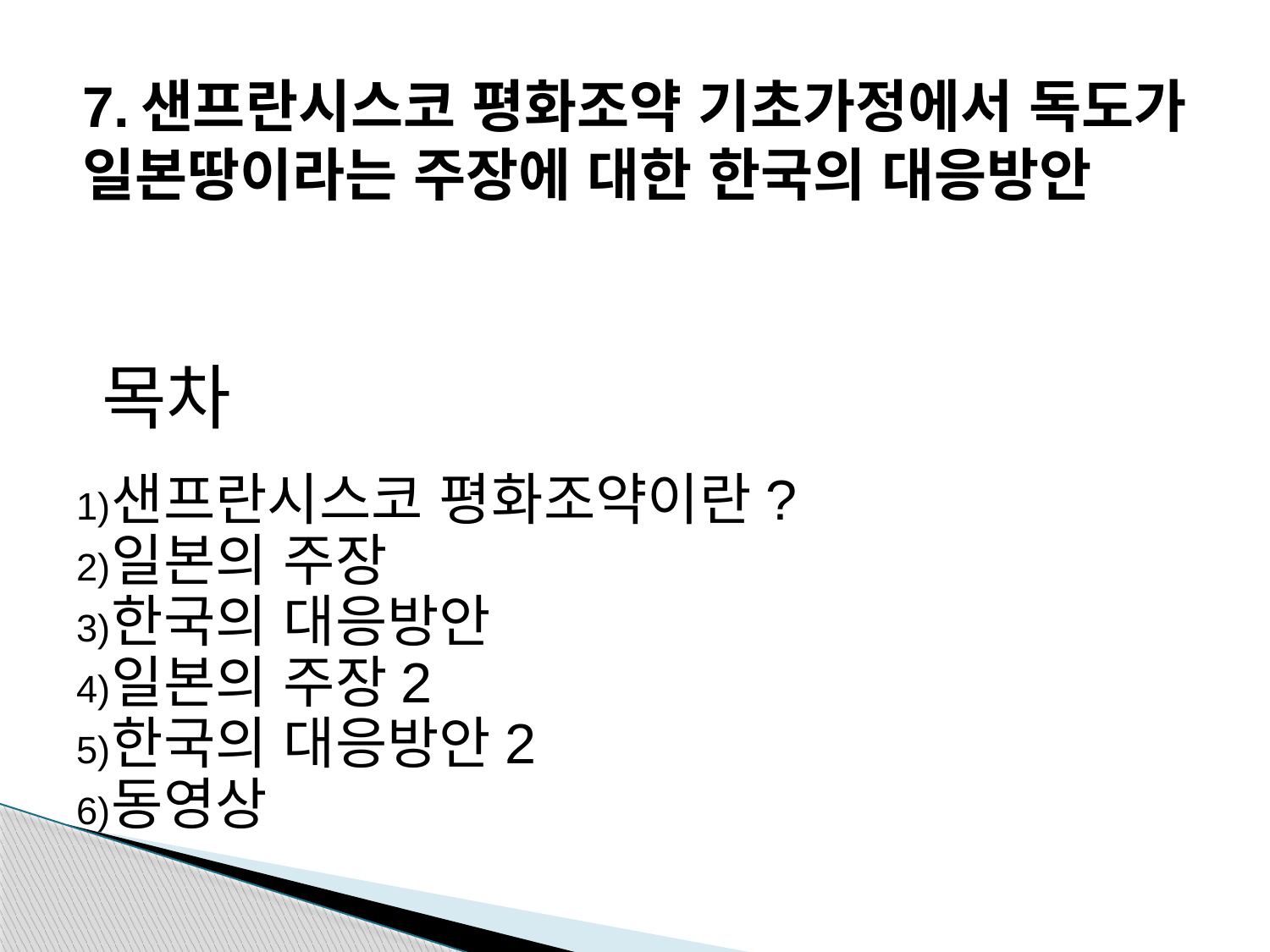

# 7.샌프란시스코 평화조약 기초가정에서 독도가 일본땅이라는 주장에 대한 한국의 대응방안

샌프란시스코 평화조약이란?
일본의 주장
한국의 대응방안
일본의 주장2
한국의 대응방안2
동영상
목차